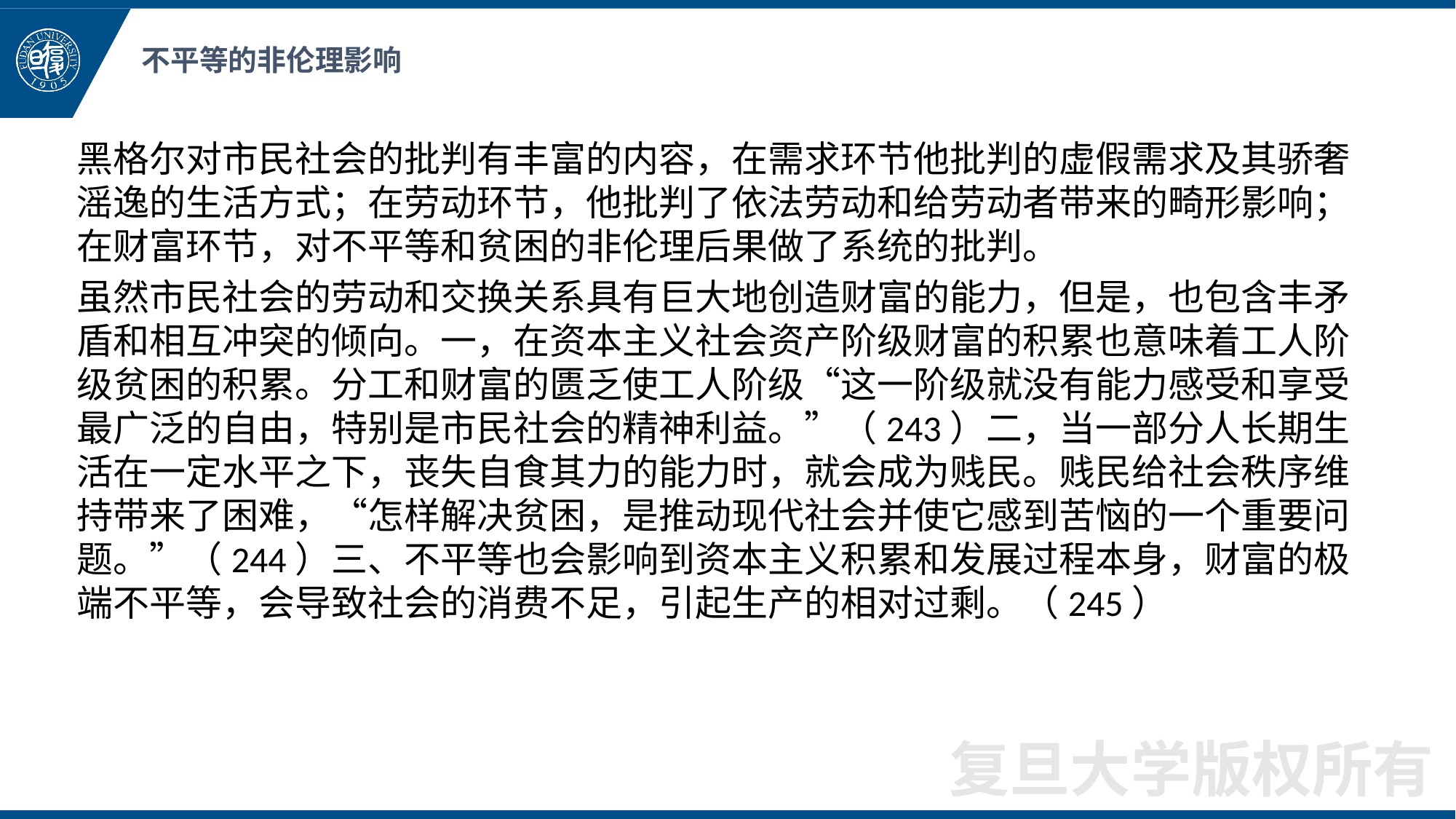

# 不平等的非伦理影响
黑格尔对市民社会的批判有丰富的内容，在需求环节他批判的虚假需求及其骄奢滛逸的生活方式；在劳动环节，他批判了依法劳动和给劳动者带来的畸形影响；在财富环节，对不平等和贫困的非伦理后果做了系统的批判。
虽然市民社会的劳动和交换关系具有巨大地创造财富的能力，但是，也包含丰矛盾和相互冲突的倾向。一，在资本主义社会资产阶级财富的积累也意味着工人阶级贫困的积累。分工和财富的匮乏使工人阶级“这一阶级就没有能力感受和享受最广泛的自由，特别是市民社会的精神利益。”（243）二，当一部分人长期生活在一定水平之下，丧失自食其力的能力时，就会成为贱民。贱民给社会秩序维持带来了困难，“怎样解决贫困，是推动现代社会并使它感到苦恼的一个重要问题。”（244）三、不平等也会影响到资本主义积累和发展过程本身，财富的极端不平等，会导致社会的消费不足，引起生产的相对过剩。（245）